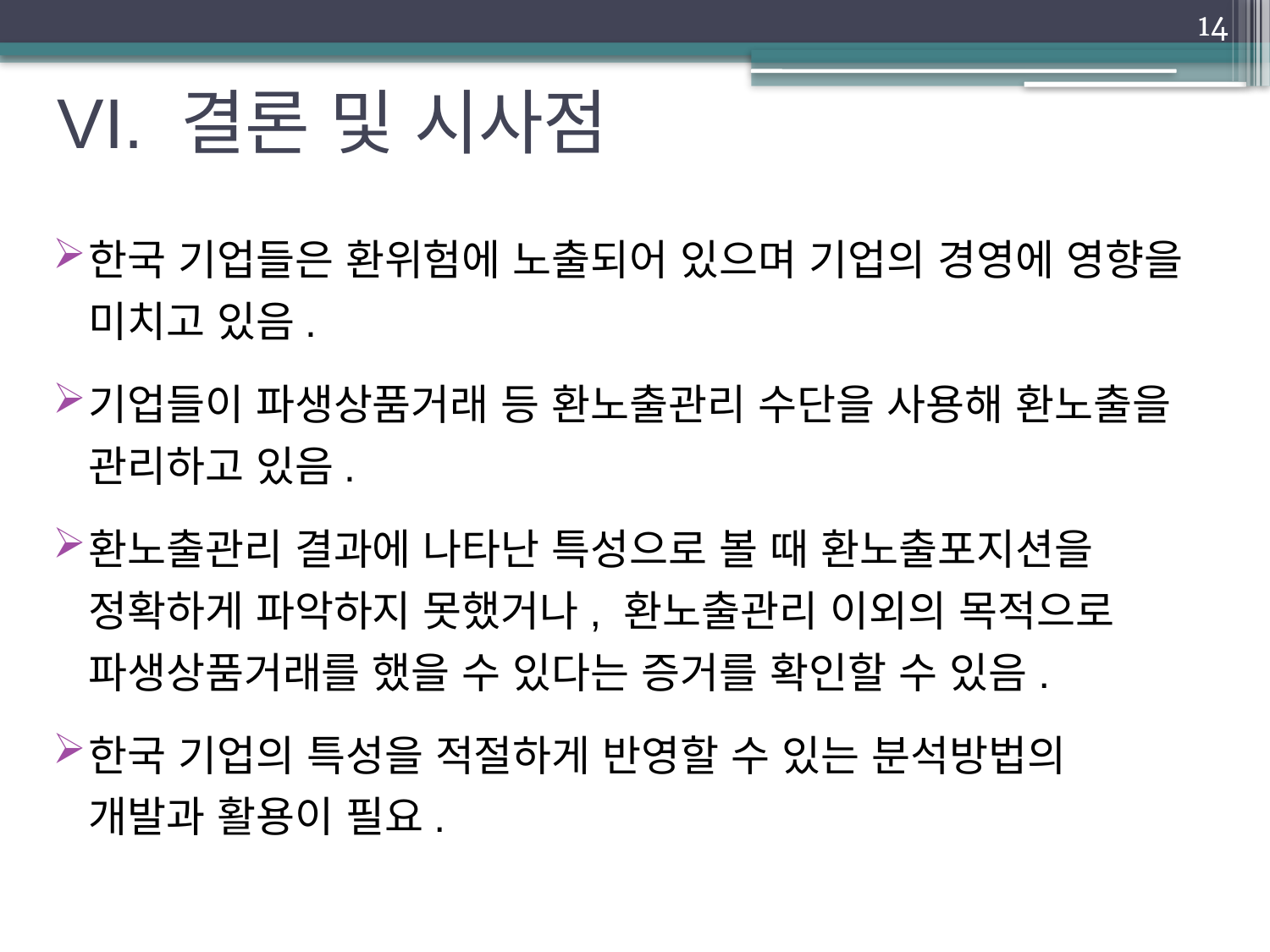

14
# VI. 결론 및 시사점
한국 기업들은 환위험에 노출되어 있으며 기업의 경영에 영향을 미치고 있음.
기업들이 파생상품거래 등 환노출관리 수단을 사용해 환노출을 관리하고 있음.
환노출관리 결과에 나타난 특성으로 볼 때 환노출포지션을 정확하게 파악하지 못했거나, 환노출관리 이외의 목적으로 파생상품거래를 했을 수 있다는 증거를 확인할 수 있음.
한국 기업의 특성을 적절하게 반영할 수 있는 분석방법의 개발과 활용이 필요.